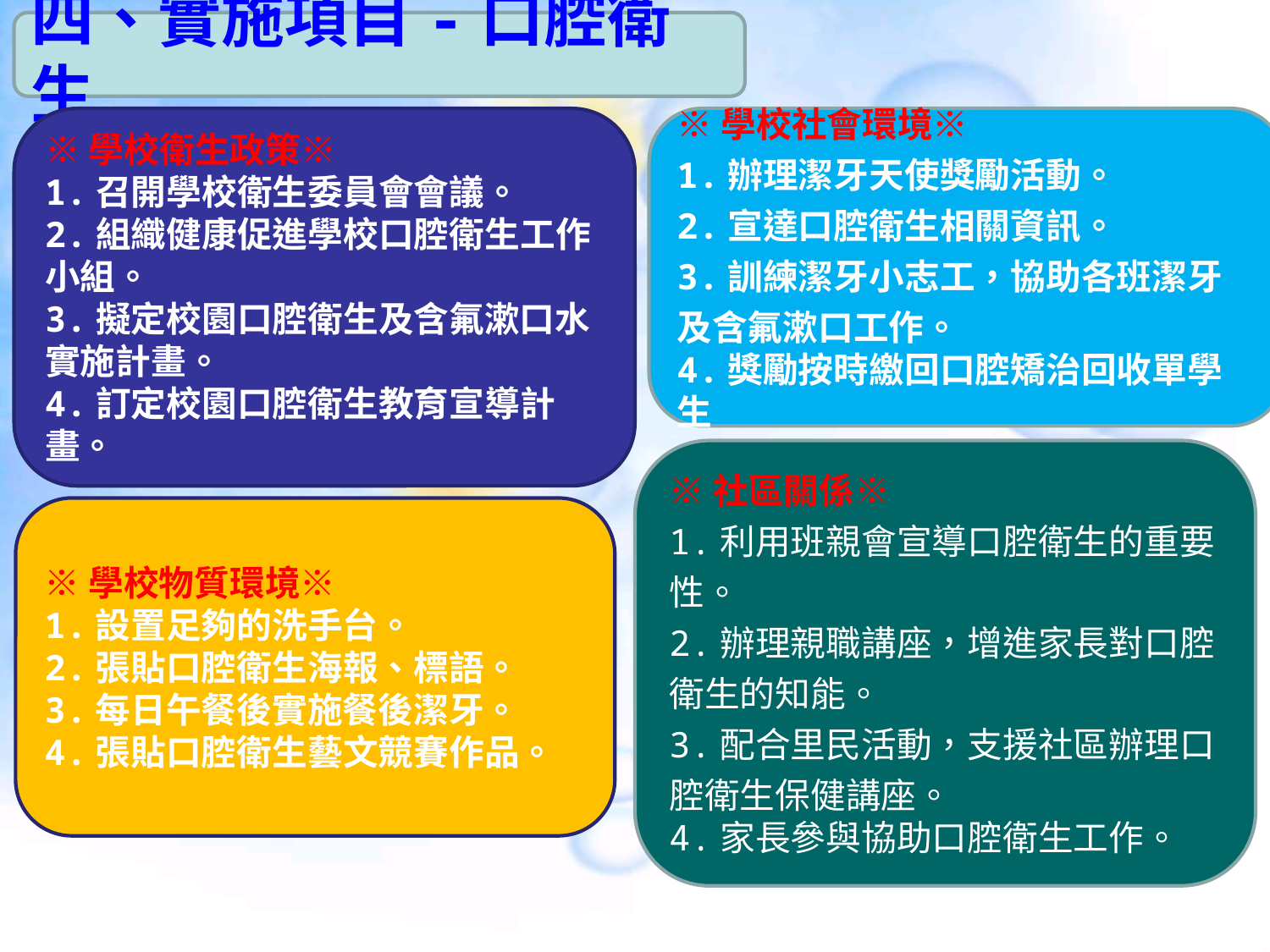

四、實施項目-口腔衛生
※學校衛生政策※
1.召開學校衛生委員會會議。
2.組織健康促進學校口腔衛生工作小組。
3.擬定校園口腔衛生及含氟漱口水實施計畫。
4.訂定校園口腔衛生教育宣導計畫。
※學校社會環境※
1.辦理潔牙天使獎勵活動。
2.宣達口腔衛生相關資訊。
3.訓練潔牙小志工，協助各班潔牙及含氟漱口工作。
4.獎勵按時繳回口腔矯治回收單學生

※社區關係※
1.利用班親會宣導口腔衛生的重要性。
2.辦理親職講座，增進家長對口腔衛生的知能。
3.配合里民活動，支援社區辦理口腔衛生保健講座。
4.家長參與協助口腔衛生工作。
※學校物質環境※
1.設置足夠的洗手台。
2.張貼口腔衛生海報、標語。
3.每日午餐後實施餐後潔牙。
4.張貼口腔衛生藝文競賽作品。